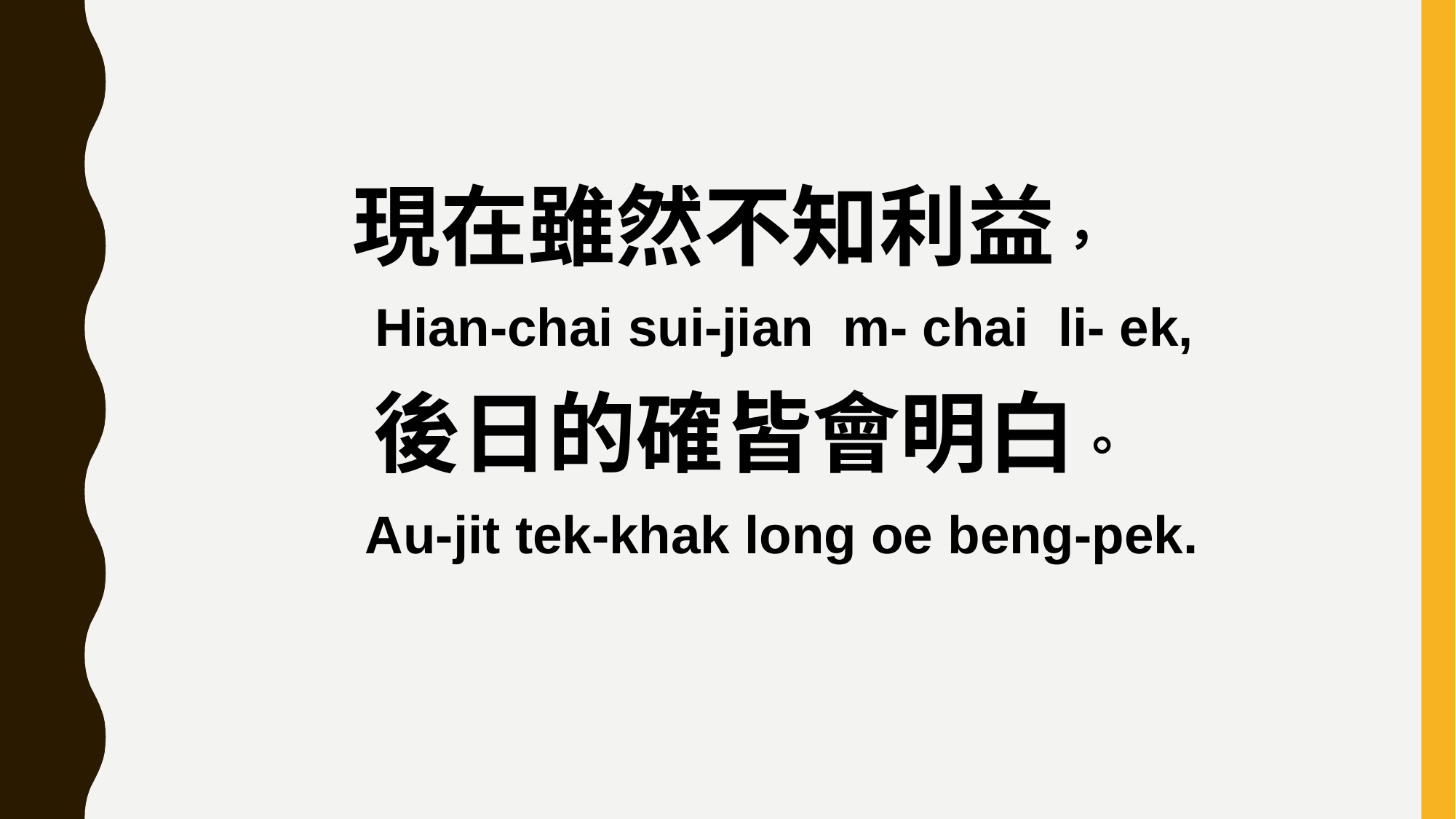

現在雖然不知利益，
            Hian-chai sui-jian  m- chai  li- ek,
 後日的確皆會明白。
       Au-jit tek-khak long oe beng-pek.